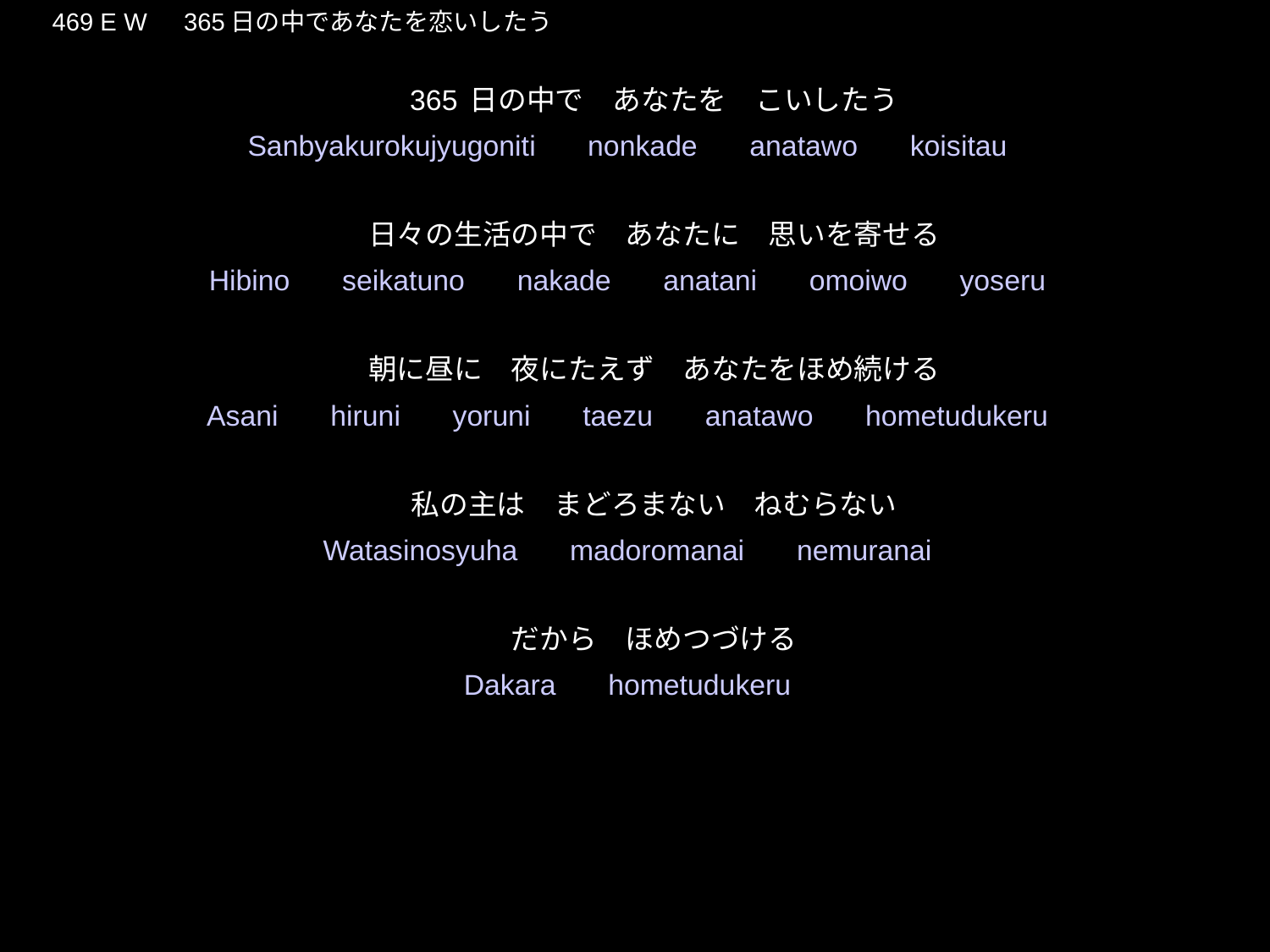

さんびゃくろくじゅうごにちのなかで
★W
469 E W　365日の中であなたを恋いしたう
365日の中で　あなたを　こいしたう

日々の生活の中で　あなたに　思いを寄せる

朝に昼に　夜にたえず　あなたをほめ続ける

私の主は　まどろまない　ねむらない

だから　ほめつづける

★４
Sanbyakurokujyugoniti　nonkade　anatawo　koisitau

Hibino　seikatuno　nakade　anatani　omoiwo　yoseru

Asani　hiruni　yoruni　taezu　anatawo　hometudukeru

Watasinosyuha　madoromanai　nemuranai

Dakara　hometudukeru